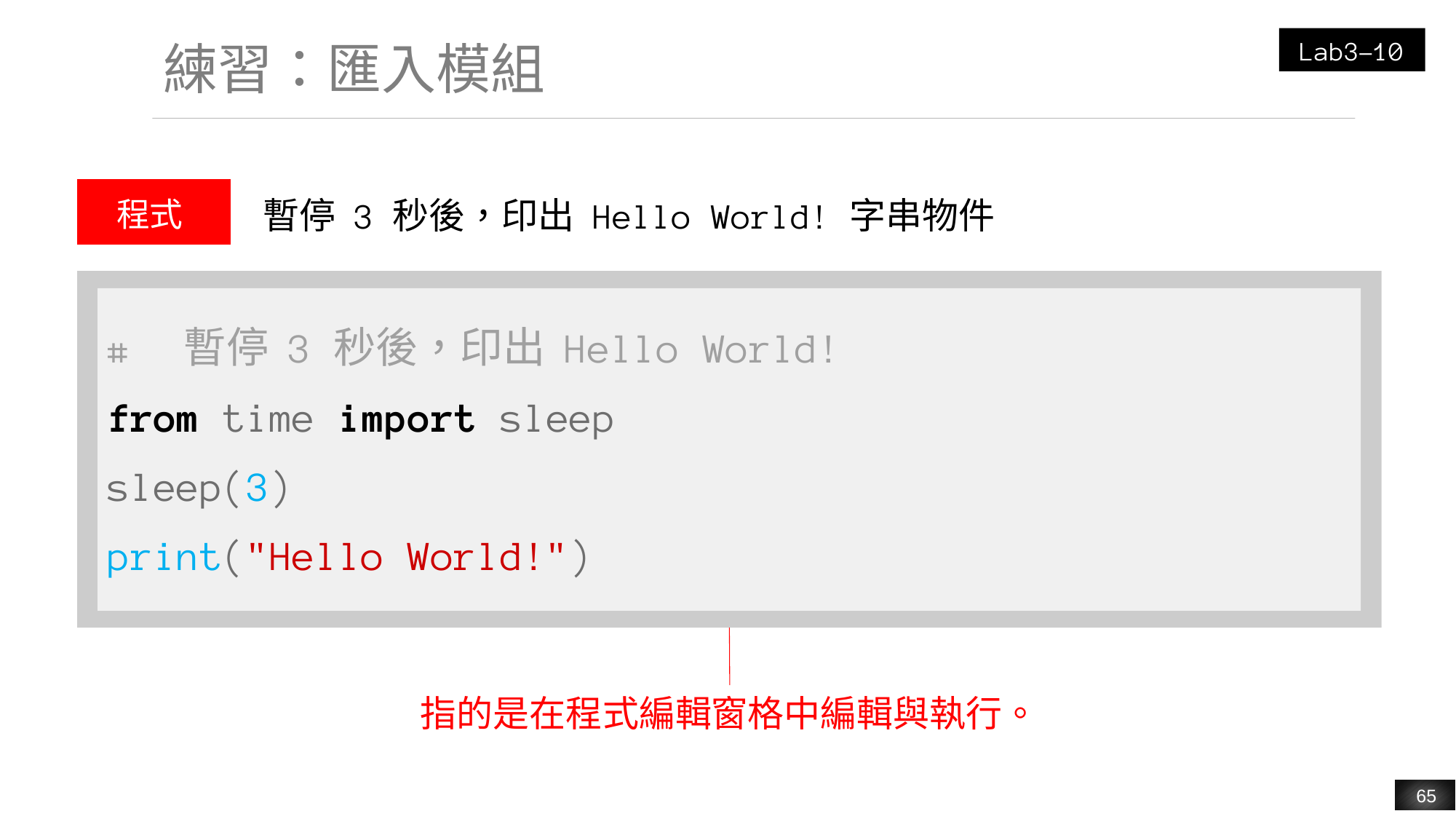

Lab3-10
# 練習：匯入模組
| 程式 | 暫停 3 秒後，印出 Hello World! 字串物件 |
| --- | --- |

#　暫停 3 秒後，印出 Hello World!
from time import sleep
sleep(3)
print("Hello World!")
指的是在程式編輯窗格中編輯與執行。